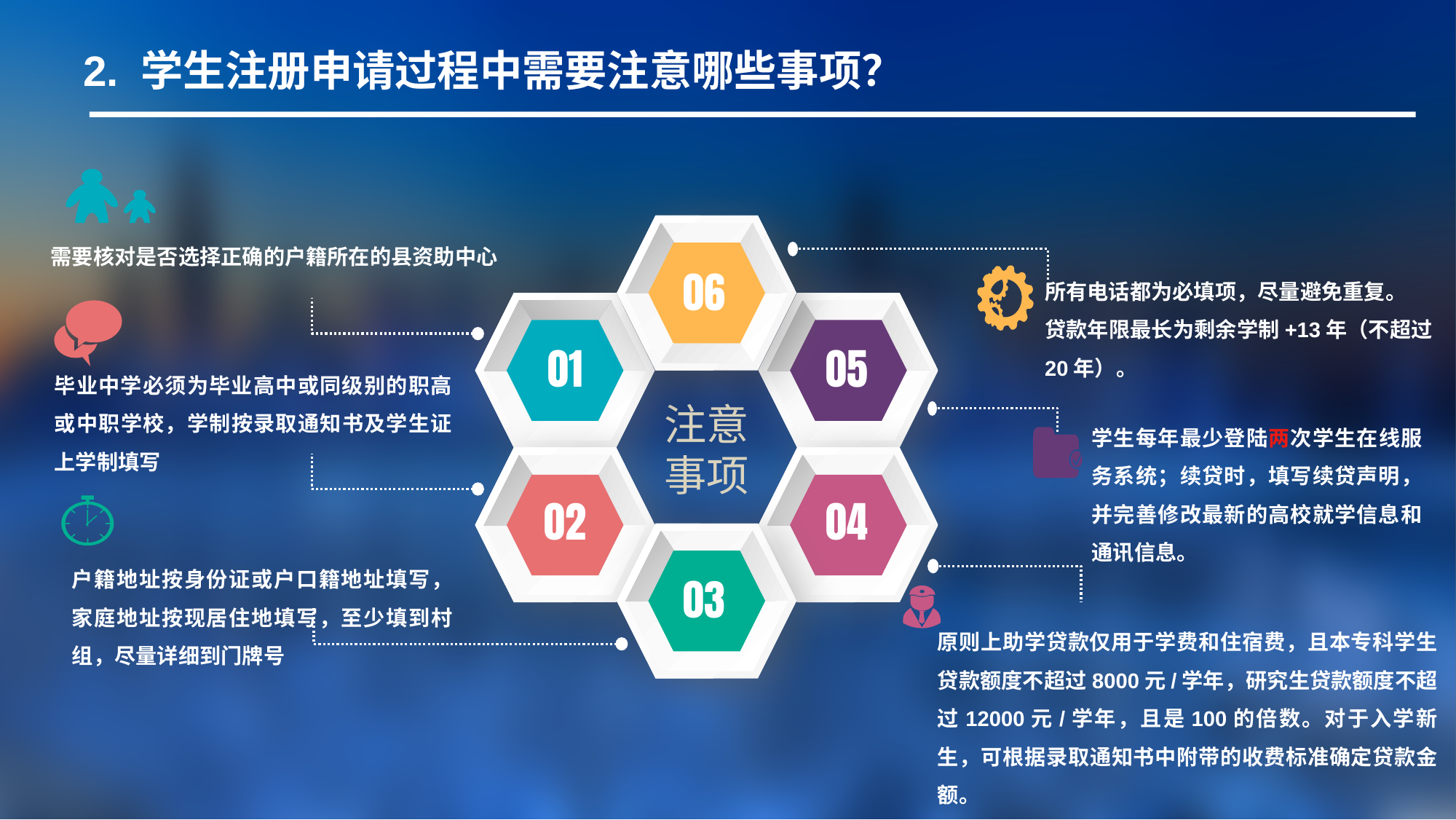

2. 学生注册申请过程中需要注意哪些事项？

需要核对是否选择正确的户籍所在的县资助中心

06
所有电话都为必填项，尽量避免重复。
贷款年限最长为剩余学制+13年（不超过20年）。

毕业中学必须为毕业高中或同级别的职高或中职学校，学制按录取通知书及学生证上学制填写

01

05
注意事项

学生每年最少登陆两次学生在线服务系统；续贷时，填写续贷声明，并完善修改最新的高校就学信息和通讯信息。

02

04

户籍地址按身份证或户口籍地址填写，家庭地址按现居住地填写，至少填到村组，尽量详细到门牌号

03

原则上助学贷款仅用于学费和住宿费，且本专科学生贷款额度不超过8000元/学年，研究生贷款额度不超过12000元/学年，且是100的倍数。对于入学新生，可根据录取通知书中附带的收费标准确定贷款金额。